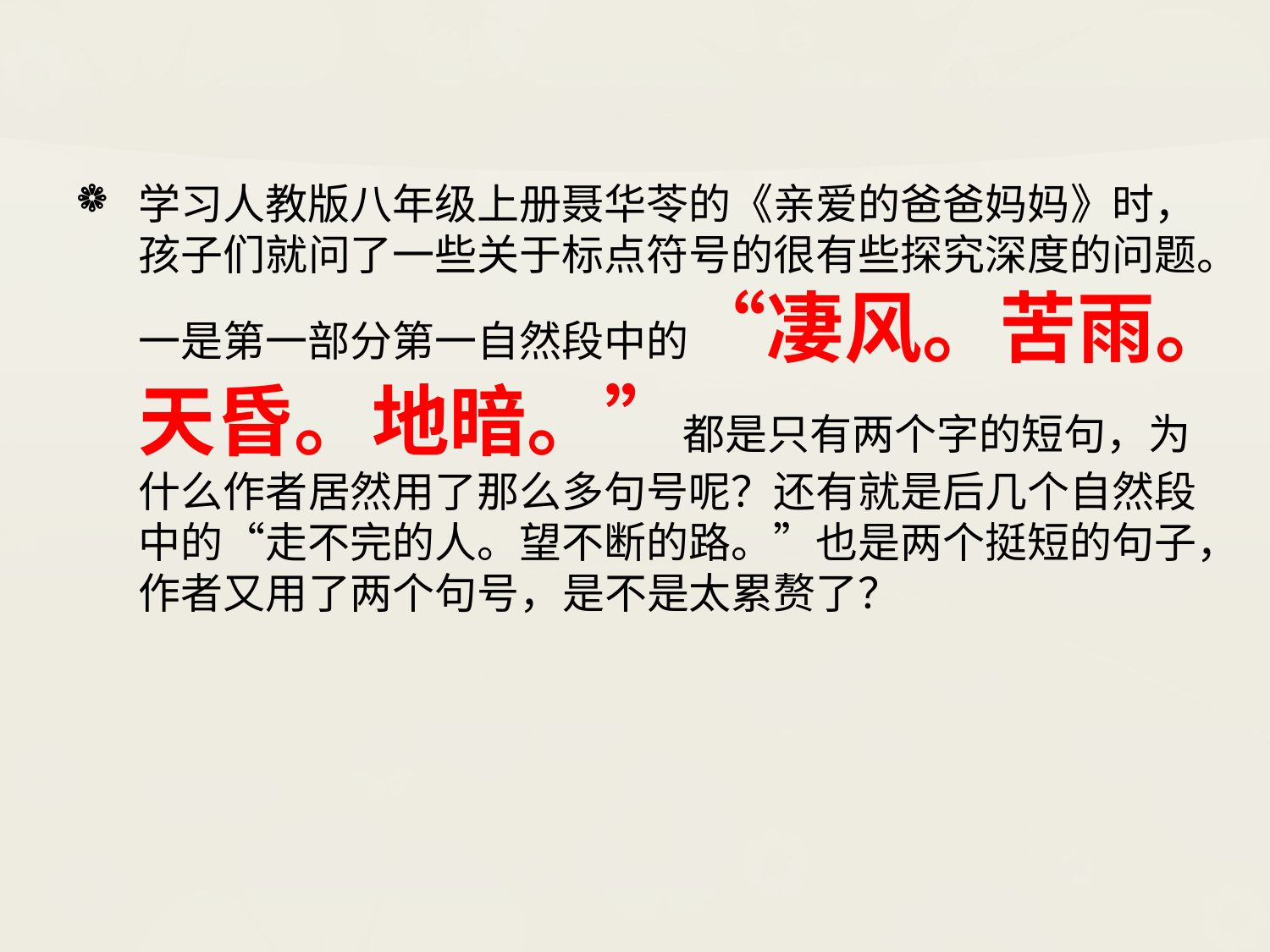

#
学习人教版八年级上册聂华苓的《亲爱的爸爸妈妈》时，孩子们就问了一些关于标点符号的很有些探究深度的问题。一是第一部分第一自然段中的“凄风。苦雨。天昏。地暗。”都是只有两个字的短句，为什么作者居然用了那么多句号呢？还有就是后几个自然段中的“走不完的人。望不断的路。”也是两个挺短的句子，作者又用了两个句号，是不是太累赘了？